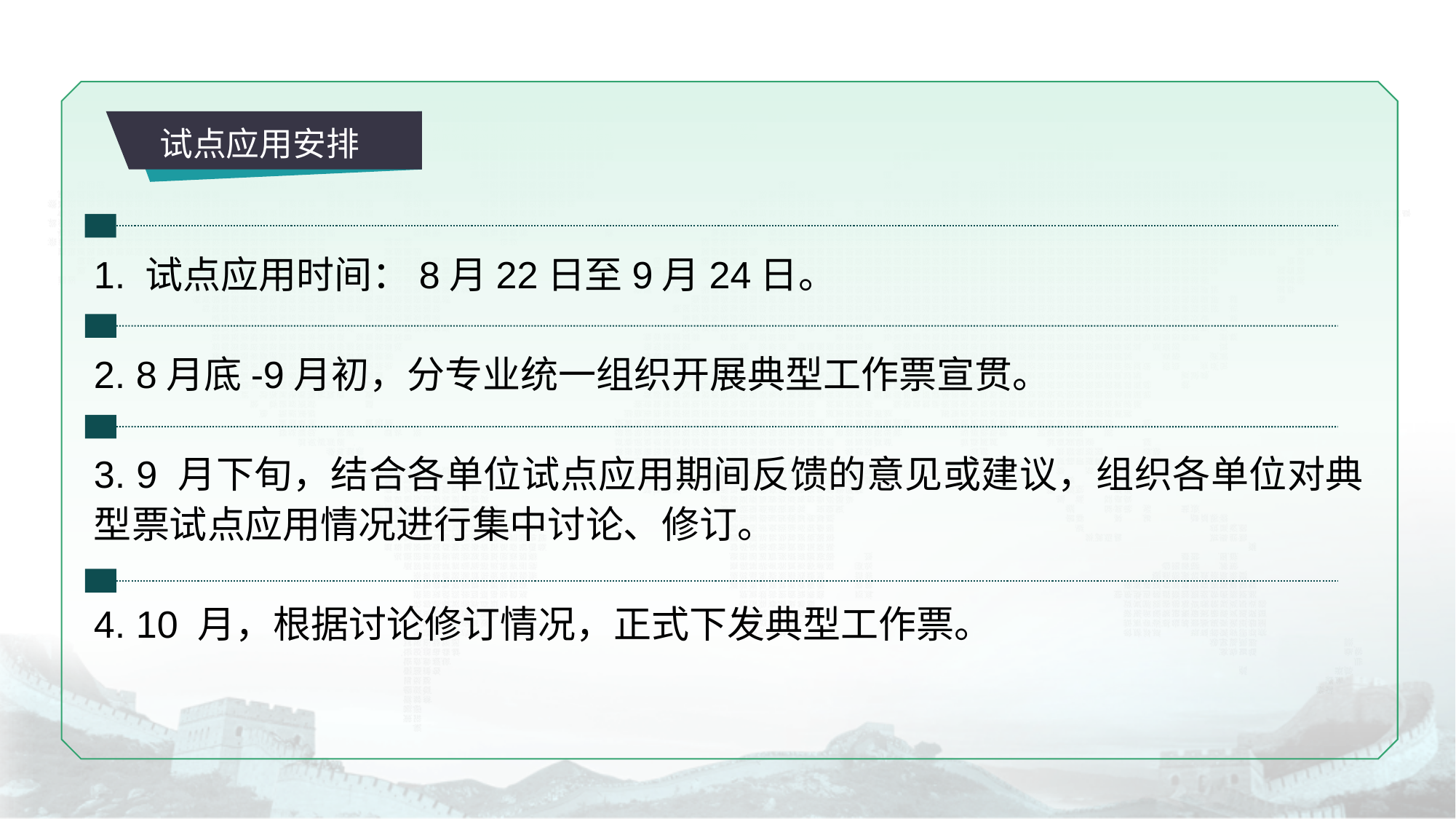

试点应用安排

1. 试点应用时间：8月22日至9月24日。

2. 8月底-9月初，分专业统一组织开展典型工作票宣贯。

3. 9 月下旬，结合各单位试点应用期间反馈的意见或建议，组织各单位对典型票试点应用情况进行集中讨论、修订。

4. 10 月，根据讨论修订情况，正式下发典型工作票。